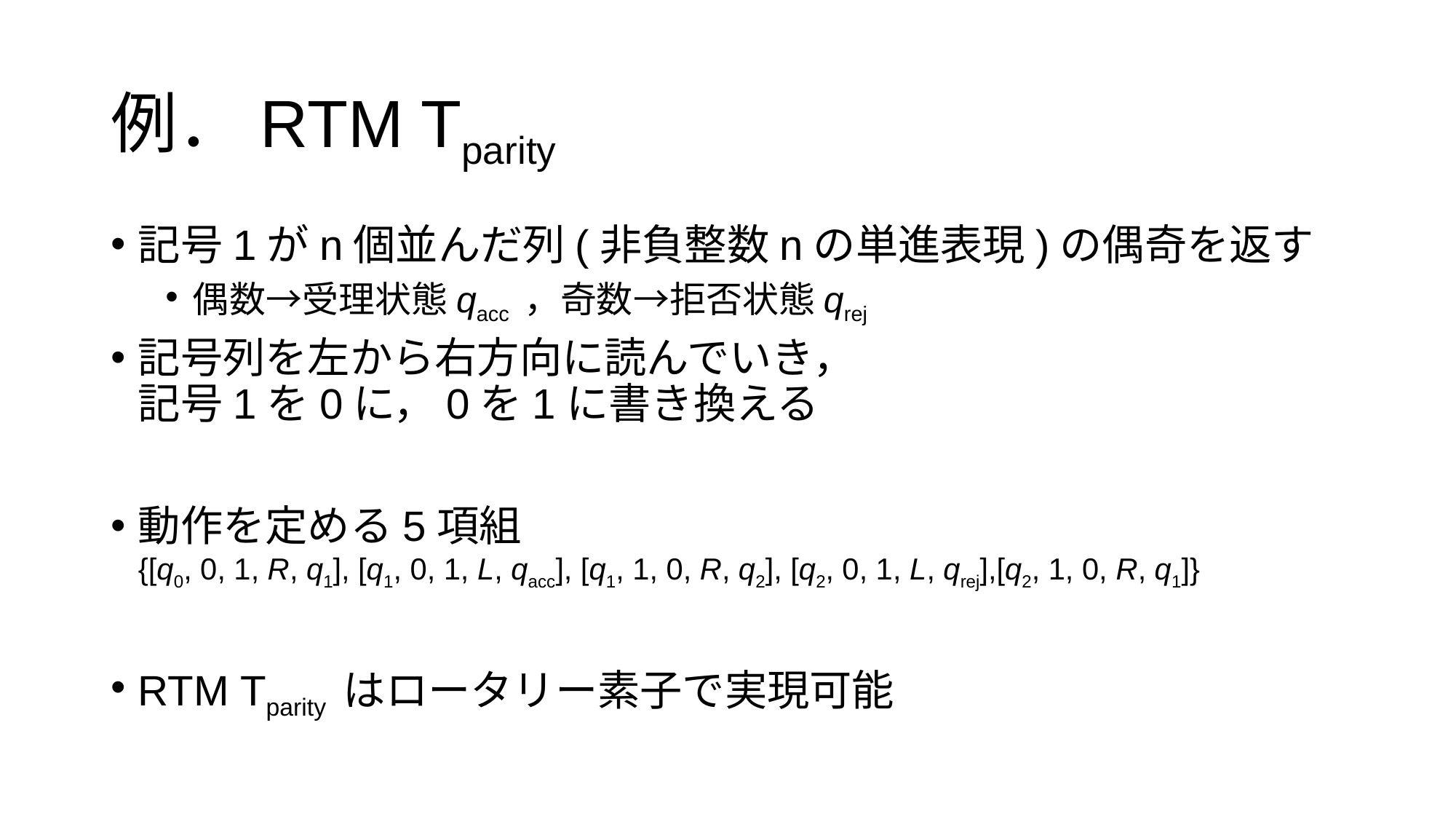

# 例．RTM Tparity
記号1がn個並んだ列(非負整数nの単進表現)の偶奇を返す
偶数→受理状態qacc ，奇数→拒否状態qrej
記号列を左から右方向に読んでいき，
記号1を0に，0を1に書き換える

動作を定める5項組
{[q0, 0, 1, R, q1], [q1, 0, 1, L, qacc], [q1, 1, 0, R, q2], [q2, 0, 1, L, qrej],[q2, 1, 0, R, q1]}

RTM Tparity はロータリー素子で実現可能